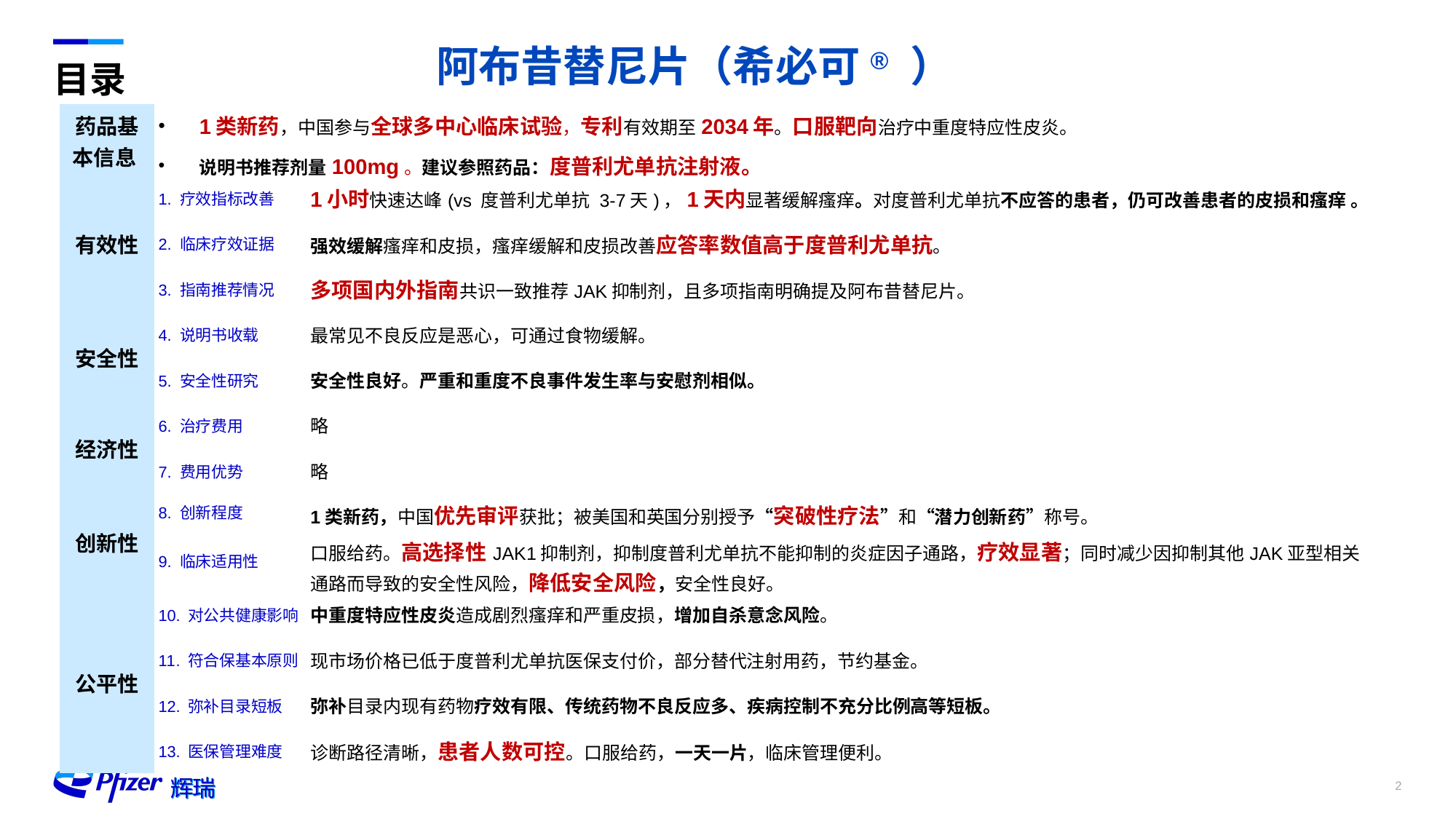

阿布昔替尼片（希必可® ）
# 目录
| 药品基本信息 | 1类新药，中国参与全球多中心临床试验，专利有效期至2034年。口服靶向治疗中重度特应性皮炎。 说明书推荐剂量100mg。建议参照药品：度普利尤单抗注射液。 | 奈玛特韦片/利托那韦片 (下称Paxlovid) 用于治疗成人伴有进展为重症高风险因素的轻至中度新型冠状病毒肺炎（简称“新冠”）患者。 |
| --- | --- | --- |
| 有效性 | 疗效指标改善 | 1小时快速达峰(vs 度普利尤单抗 3-7天)，1天内显著缓解瘙痒。对度普利尤单抗不应答的患者，仍可改善患者的皮损和瘙痒 。 |
|  | 临床疗效证据 | 强效缓解瘙痒和皮损，瘙痒缓解和皮损改善应答率数值高于度普利尤单抗。 |
|  | 指南推荐情况 | 多项国内外指南共识一致推荐JAK抑制剂，且多项指南明确提及阿布昔替尼片。 |
| 安全性 | 说明书收载 | 最常见不良反应是恶心，可通过食物缓解。 |
|  | 安全性研究 | 安全性良好。严重和重度不良事件发生率与安慰剂相似。 |
| 经济性 | 治疗费用 | 略 |
|  | 费用优势 | 略 |
| 创新性 | 创新程度 | 1类新药，中国优先审评获批；被美国和英国分别授予“突破性疗法”和“潜力创新药”称号。 |
|  | 临床适用性 | 口服给药。高选择性JAK1抑制剂，抑制度普利尤单抗不能抑制的炎症因子通路，疗效显著；同时减少因抑制其他JAK亚型相关通路而导致的安全性风险，降低安全风险，安全性良好。 |
| 公平性 | 对公共健康影响 | 中重度特应性皮炎造成剧烈瘙痒和严重皮损，增加自杀意念风险。 |
|  | 符合保基本原则 | 现市场价格已低于度普利尤单抗医保支付价，部分替代注射用药，节约基金。 |
|  | 弥补目录短板 | 弥补目录内现有药物疗效有限、传统药物不良反应多、疾病控制不充分比例高等短板。 |
|  | 医保管理难度 | 诊断路径清晰，患者人数可控。口服给药，一天一片，临床管理便利。 |